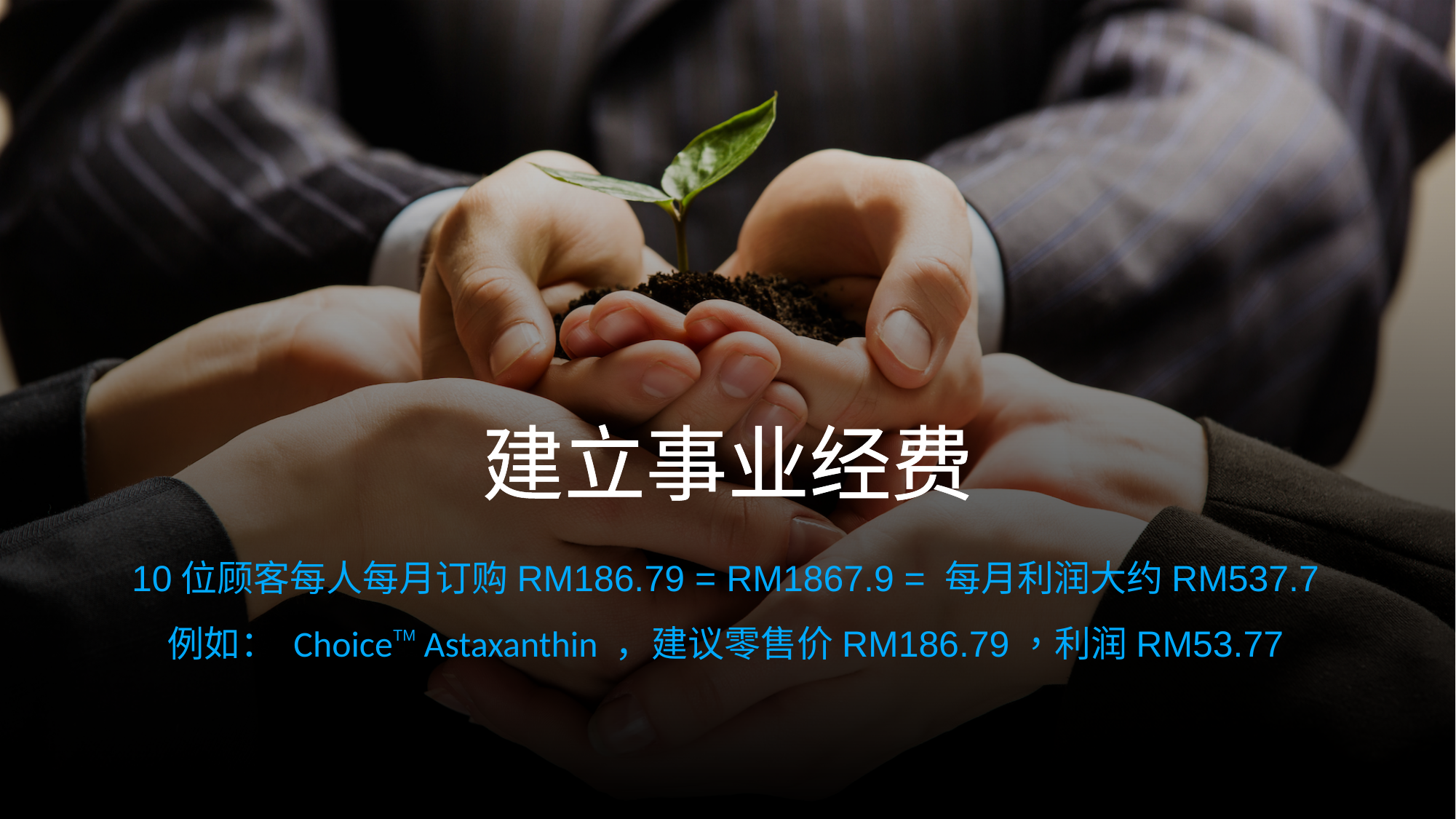

建立事业经费
10位顾客每人每月订购RM186.79 = RM1867.9 = 每月利润大约RM537.7
例如： ChoiceTM Astaxanthin ，建议零售价RM186.79，利润RM53.77